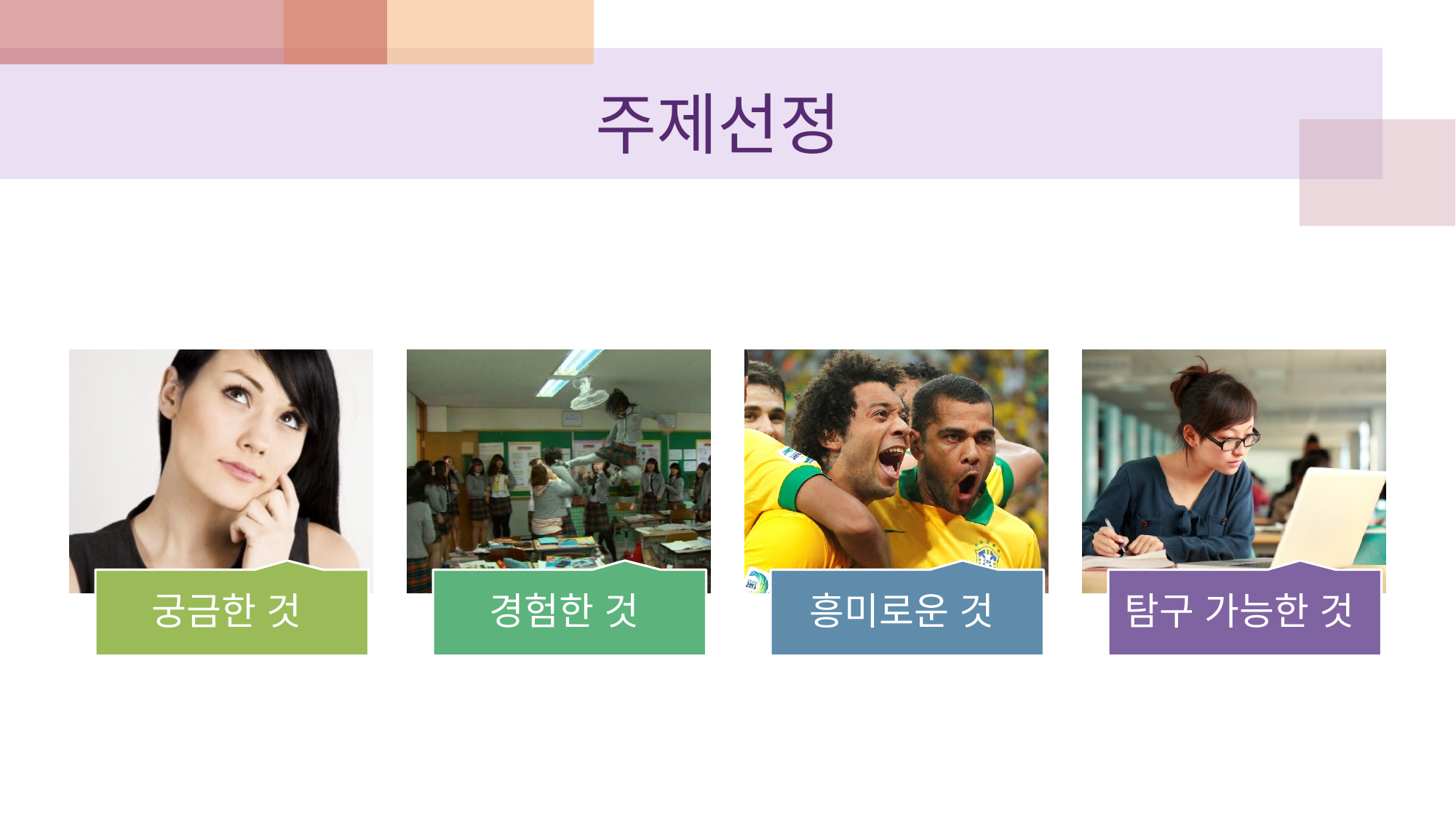

# 주제선정
궁금한 것
경험한 것
흥미로운 것
탐구 가능한 것